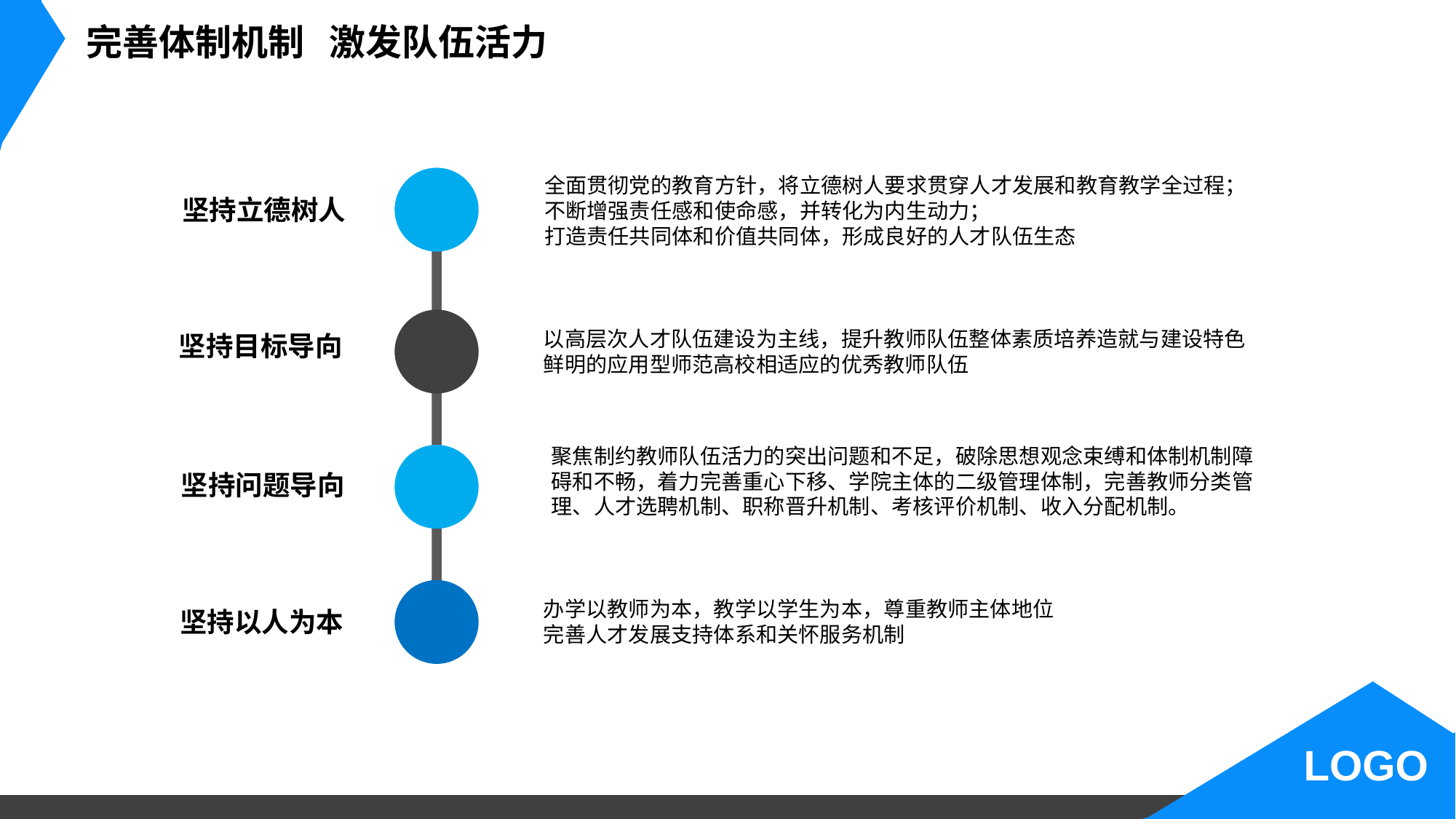

完善体制机制   激发队伍活力

全面贯彻党的教育方针，将立德树人要求贯穿人才发展和教育教学全过程；
不断增强责任感和使命感，并转化为内生动力；
打造责任共同体和价值共同体，形成良好的人才队伍生态

坚持立德树人
以高层次人才队伍建设为主线，提升教师队伍整体素质培养造就与建设特色鲜明的应用型师范高校相适应的优秀教师队伍
坚持目标导向
聚焦制约教师队伍活力的突出问题和不足，破除思想观念束缚和体制机制障碍和不畅，着力完善重心下移、学院主体的二级管理体制，完善教师分类管理、人才选聘机制、职称晋升机制、考核评价机制、收入分配机制。
坚持问题导向
办学以教师为本，教学以学生为本，尊重教师主体地位
完善人才发展支持体系和关怀服务机制
坚持以人为本

LOGO